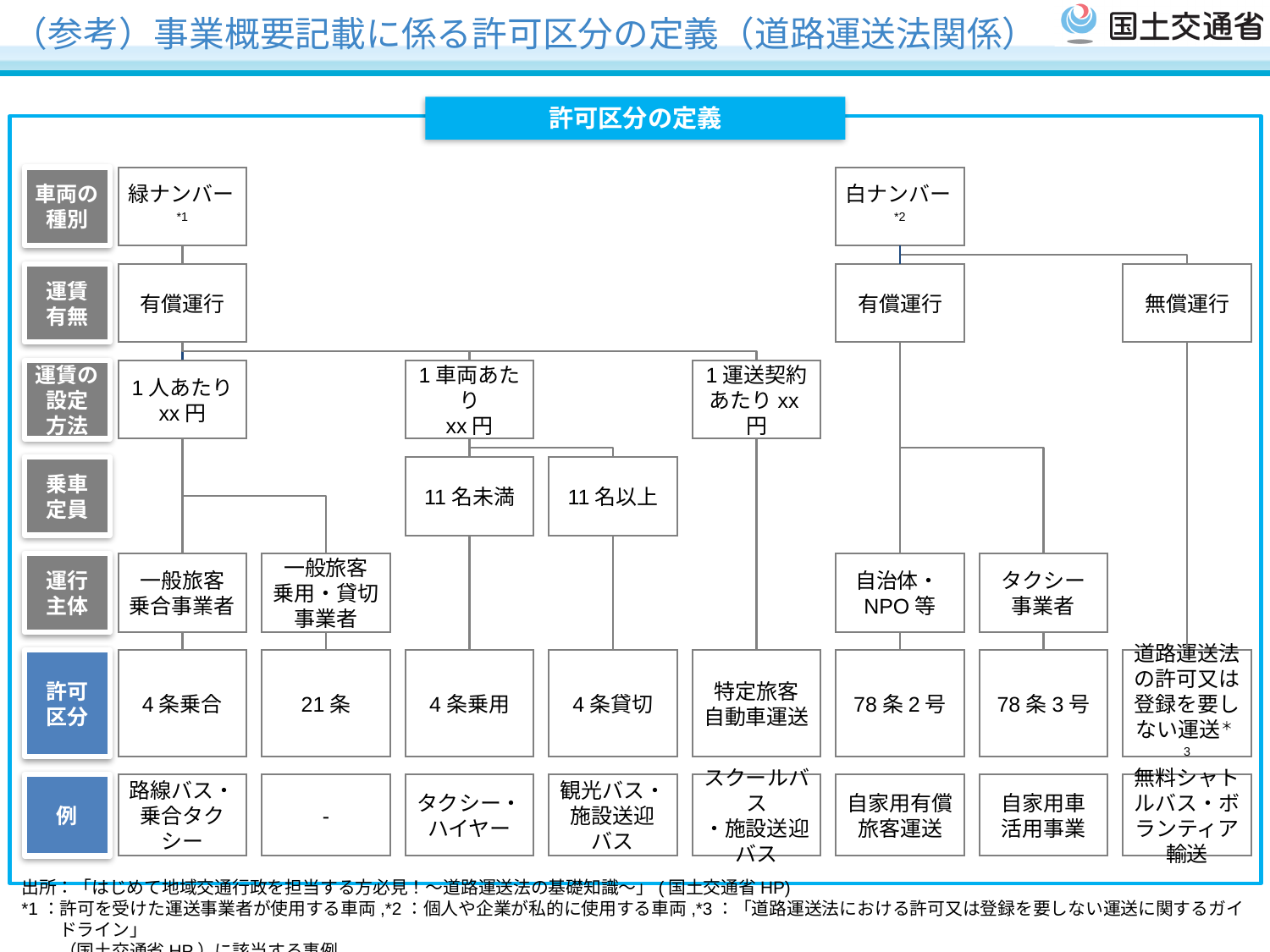

（参考）事業概要記載に係る許可区分の定義（道路運送法関係）
許可区分の定義

車両の
種別
緑ナンバー*1
白ナンバー*2
運賃
有無
有償運行
有償運行
無償運行
運賃の
設定
方法
1人あたり
xx円
1車両あたり
xx円
1運送契約あたりxx円
乗車
定員
11名未満
11名以上
運行
主体
一般旅客
乗合事業者
一般旅客
乗用・貸切
事業者
自治体・NPO等
タクシー
事業者
許可
区分
4条乗合
21条
4条乗用
4条貸切
特定旅客
自動車運送
78条2号
78条3号
道路運送法の許可又は登録を要しない運送＊3
例
路線バス・
乗合タクシー
-
タクシー・
ハイヤー
観光バス・
施設送迎
バス
スクールバス
・施設送迎バス
自家用有償旅客運送
自家用車
活用事業
無料シャトルバス・ボランティア輸送
出所：「はじめて地域交通行政を担当する方必見！～道路運送法の基礎知識～」(国土交通省HP)
*1：許可を受けた運送事業者が使用する車両,*2：個人や企業が私的に使用する車両,*3：「道路運送法における許可又は登録を要しない運送に関するガイドライン」
（国土交通省HP）に該当する事例